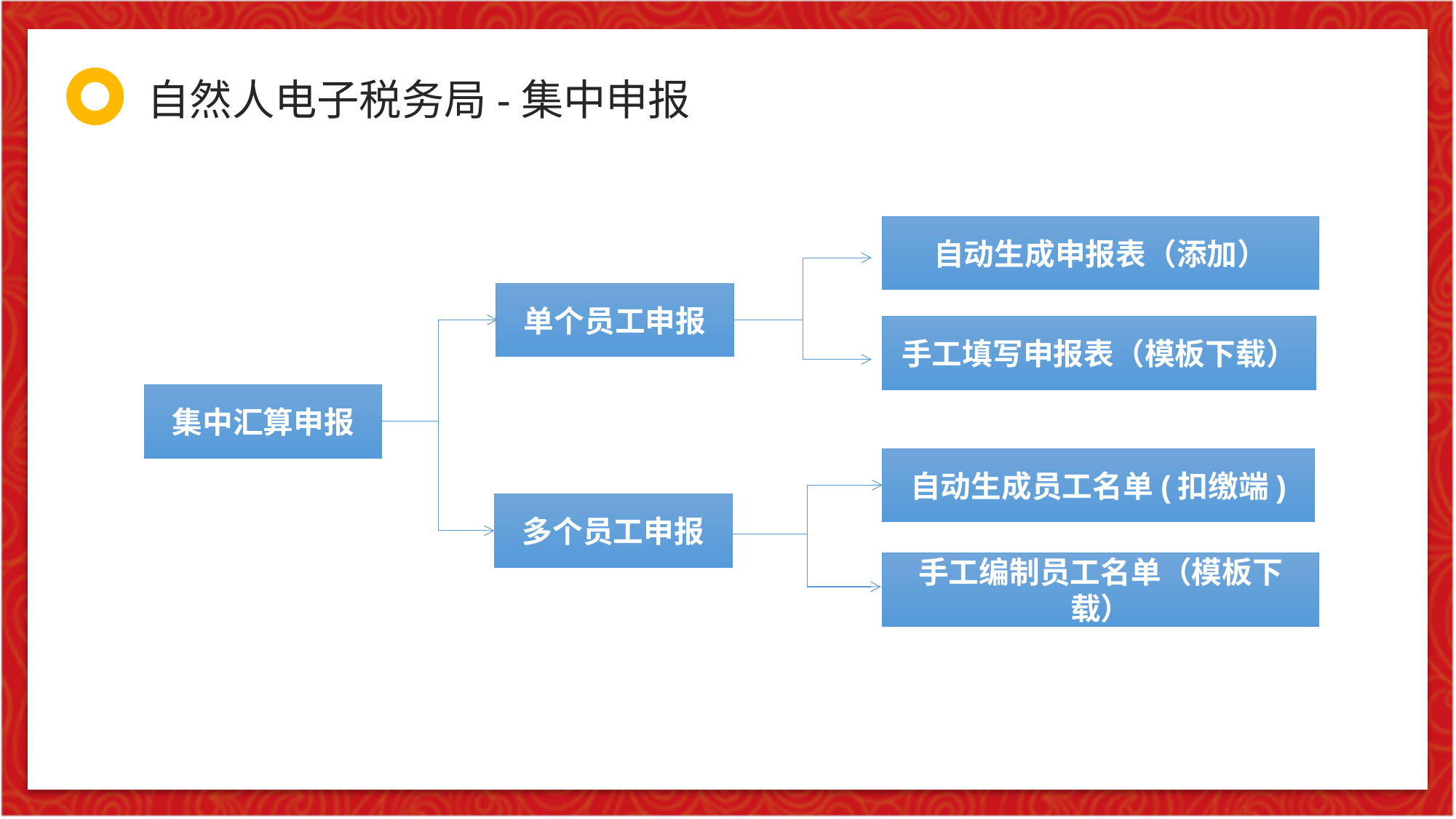

自然人电子税务局-集中申报

自动生成申报表（添加）
单个员工申报
手工填写申报表（模板下载）
集中汇算申报
自动生成员工名单(扣缴端)
多个员工申报
手工编制员工名单（模板下载）